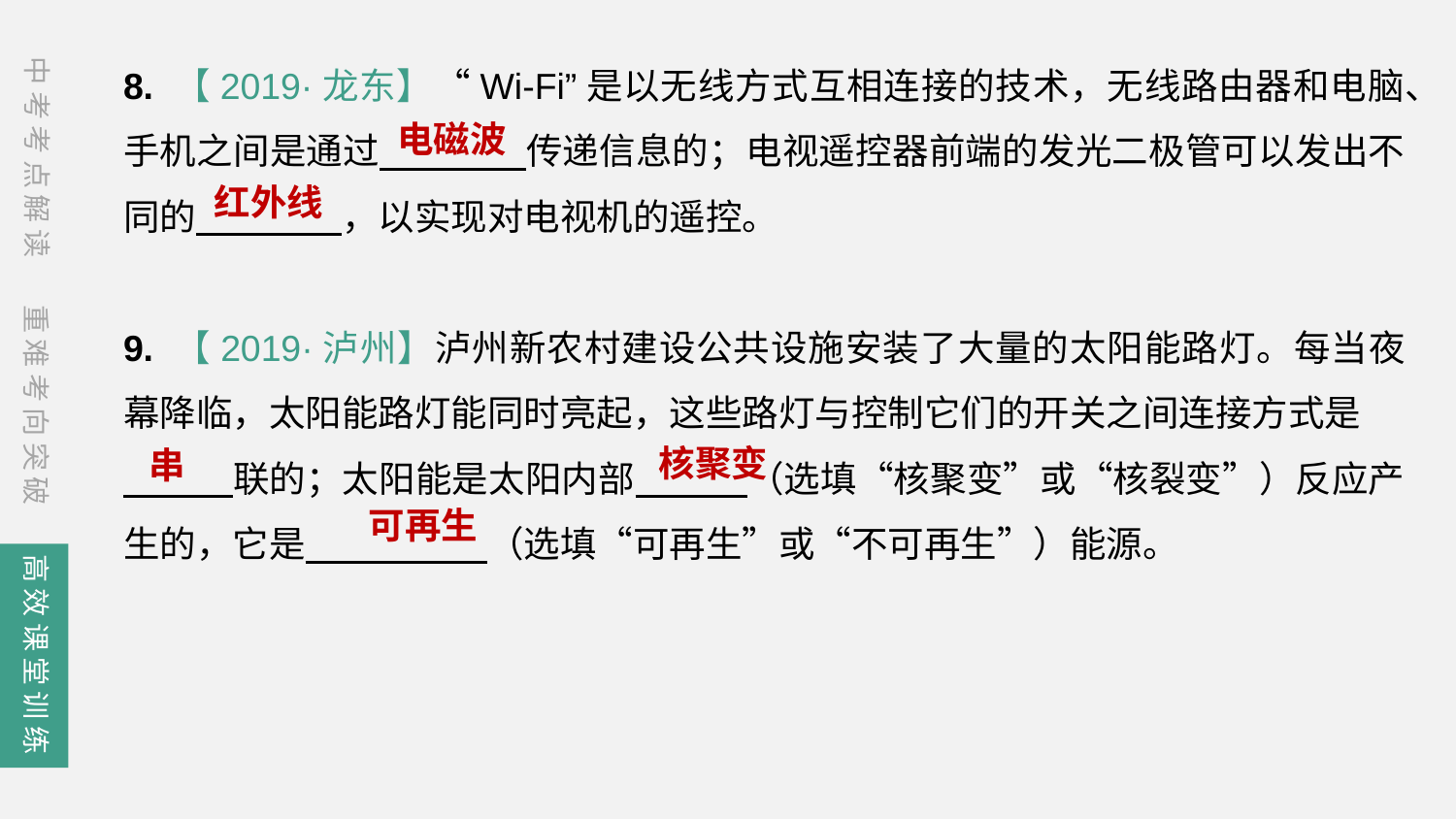

8. 【2019·龙东】“Wi-Fi”是以无线方式互相连接的技术，无线路由器和电脑、手机之间是通过　　　　传递信息的；电视遥控器前端的发光二极管可以发出不同的　　　　，以实现对电视机的遥控。

9. 【2019·泸州】泸州新农村建设公共设施安装了大量的太阳能路灯。每当夜幕降临，太阳能路灯能同时亮起，这些路灯与控制它们的开关之间连接方式是
　　　联的；太阳能是太阳内部　         （选填“核聚变”或“核裂变”）反应产生的，它是　　　　　（选填“可再生”或“不可再生”）能源。
中考考点解读
电磁波
红外线
重难考向突破
核聚变
串
可再生
高效课堂训练